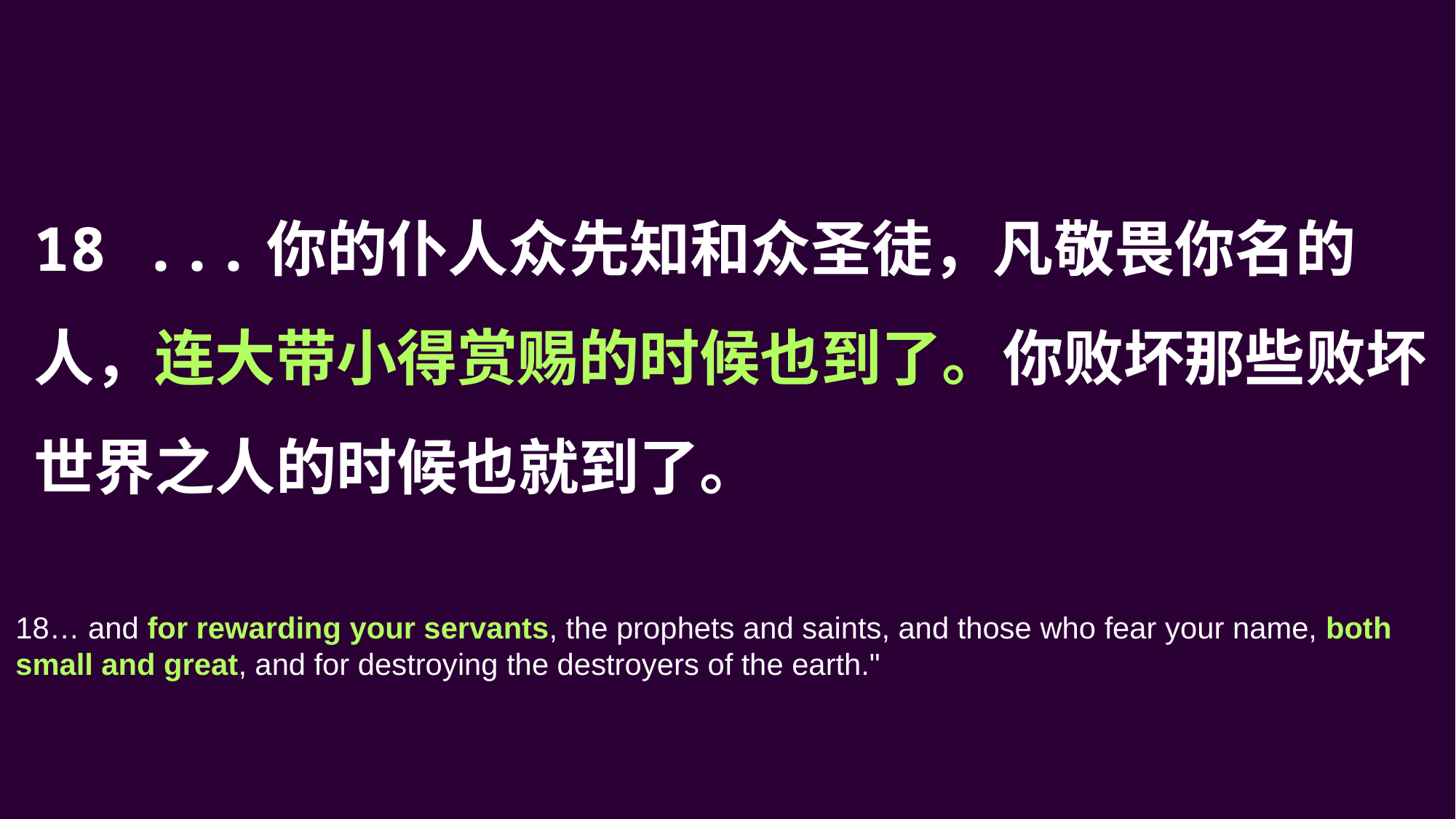

18 ...你的仆人众先知和众圣徒，凡敬畏你名的人，连大带小得赏赐的时候也到了。你败坏那些败坏世界之人的时候也就到了。

18… and for rewarding your servants, the prophets and saints, and those who fear your name, both small and great, and for destroying the destroyers of the earth."